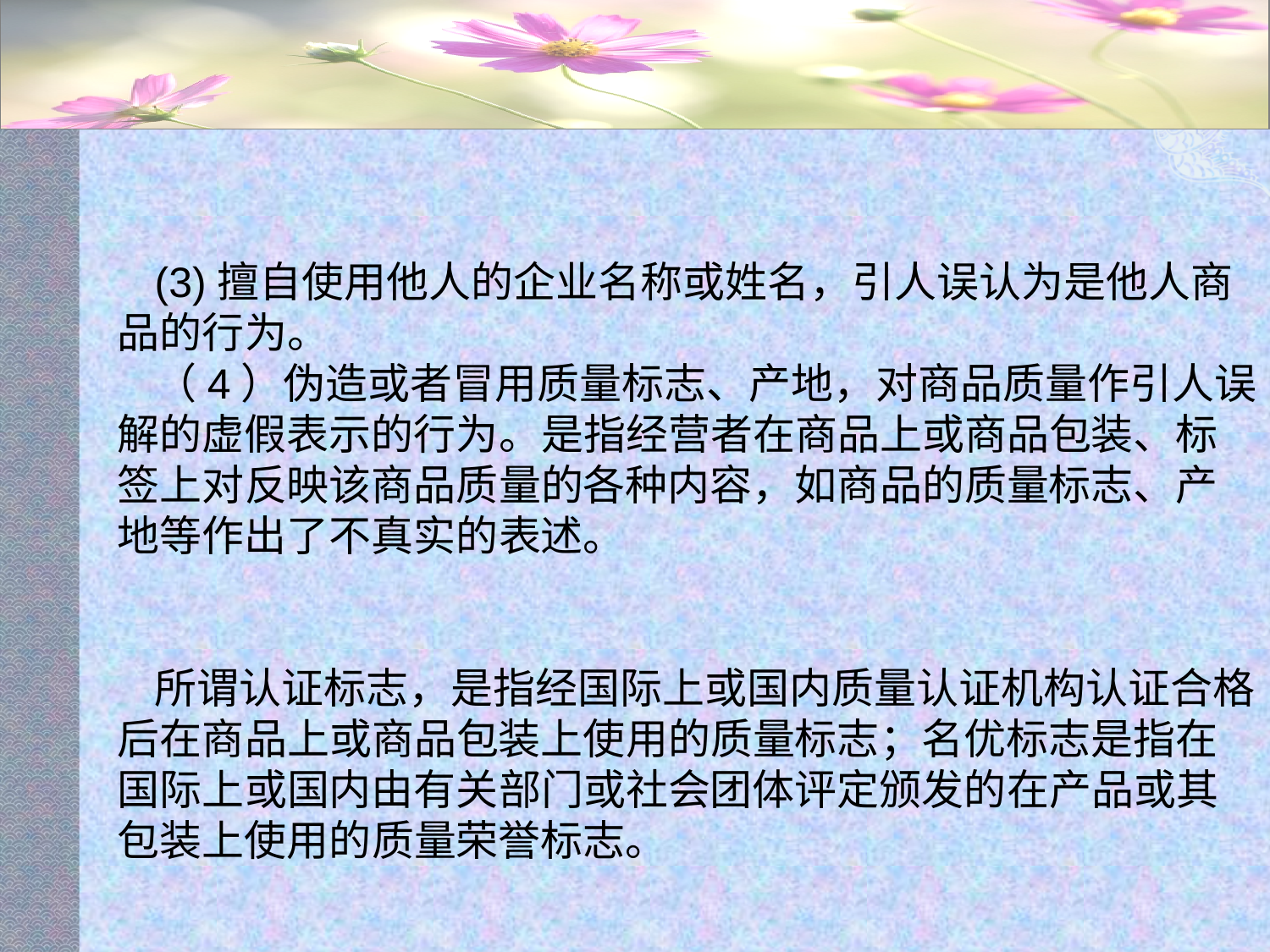

#
(3)擅自使用他人的企业名称或姓名，引人误认为是他人商品的行为。
（4）伪造或者冒用质量标志、产地，对商品质量作引人误解的虚假表示的行为。是指经营者在商品上或商品包装、标签上对反映该商品质量的各种内容，如商品的质量标志、产地等作出了不真实的表述。

所谓认证标志，是指经国际上或国内质量认证机构认证合格后在商品上或商品包装上使用的质量标志；名优标志是指在国际上或国内由有关部门或社会团体评定颁发的在产品或其包装上使用的质量荣誉标志。